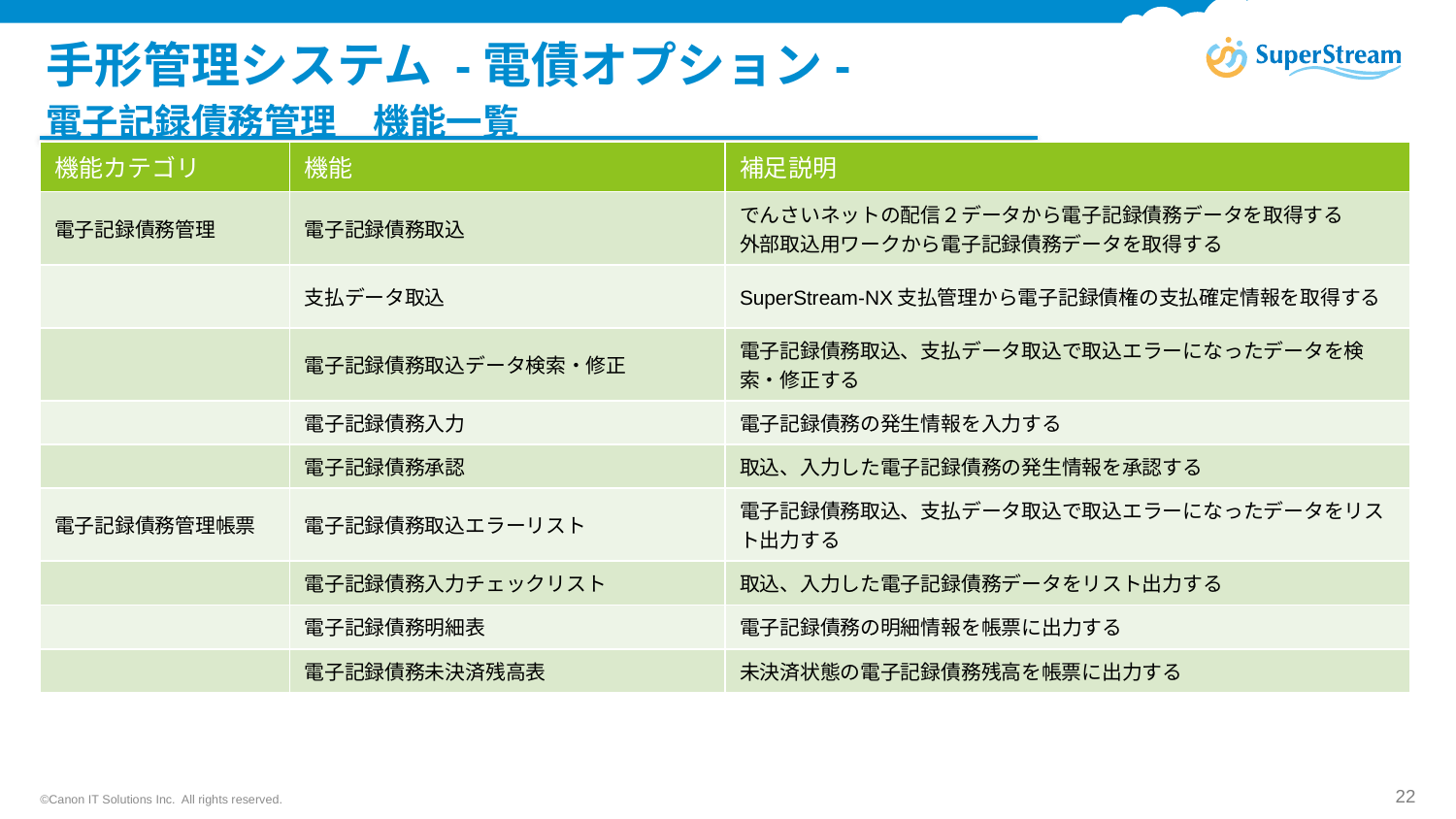

# 手形管理システム -電債オプション-
電子記録債務管理　機能一覧

| 機能カテゴリ | 機能 | 補足説明 |
| --- | --- | --- |
| 電子記録債務管理 | 電子記録債務取込 | でんさいネットの配信２データから電子記録債務データを取得する 外部取込用ワークから電子記録債務データを取得する |
|  | 支払データ取込 | SuperStream-NX支払管理から電子記録債権の支払確定情報を取得する |
|  | 電子記録債務取込データ検索・修正 | 電子記録債務取込、支払データ取込で取込エラーになったデータを検索・修正する |
|  | 電子記録債務入力 | 電子記録債務の発生情報を入力する |
|  | 電子記録債務承認 | 取込、入力した電子記録債務の発生情報を承認する |
| 電子記録債務管理帳票 | 電子記録債務取込エラーリスト | 電子記録債務取込、支払データ取込で取込エラーになったデータをリスト出力する |
|  | 電子記録債務入力チェックリスト | 取込、入力した電子記録債務データをリスト出力する |
|  | 電子記録債務明細表 | 電子記録債務の明細情報を帳票に出力する |
|  | 電子記録債務未決済残高表 | 未決済状態の電子記録債務残高を帳票に出力する |
©Canon IT Solutions Inc.  All rights reserved.
22